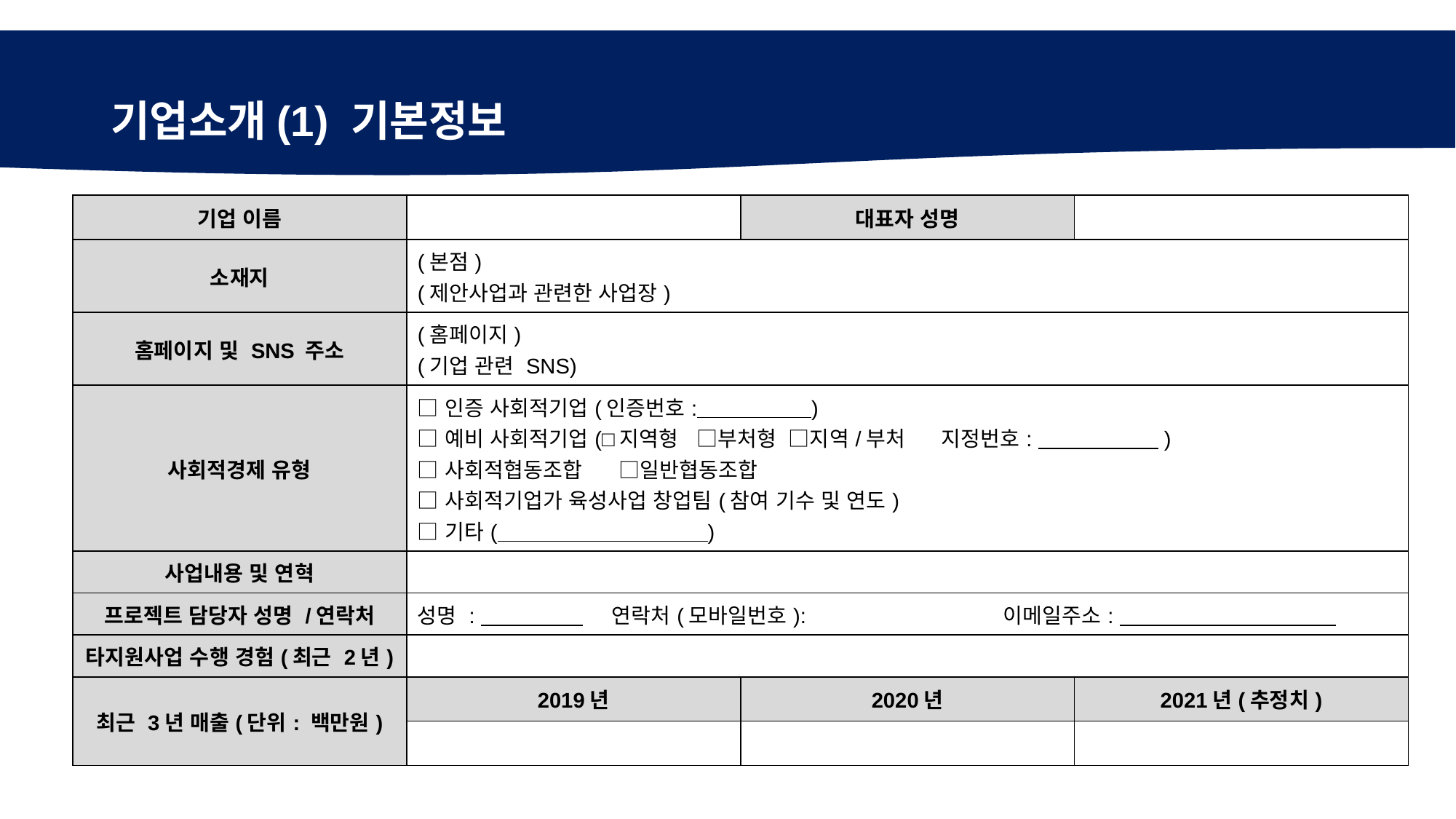

# 기업소개(1) 기본정보
| 기업 이름 |  | 대표자 성명 |  |
| --- | --- | --- | --- |
| 소재지 | (본점) (제안사업과 관련한 사업장) |  |  |
| 홈페이지 및 SNS 주소 | (홈페이지) (기업 관련 SNS) |  |  |
| 사회적경제 유형 | □인증 사회적기업(인증번호: ) □예비 사회적기업(□지역형 □부처형 □지역/부처 지정번호: ) □사회적협동조합 □일반협동조합 □사회적기업가 육성사업 창업팀(참여 기수 및 연도) □기타( ) |  |  |
| 사업내용 및 연혁 |  |  |  |
| 프로젝트 담당자 성명 /연락처 | 성명 : 연락처(모바일번호): 이메일주소: |  |  |
| 타지원사업 수행 경험(최근 2년) |  |  |  |
| 최근 3년 매출(단위: 백만원) | 2019년 | 2020년 | 2021년(추정치) |
|  |  |  |  |